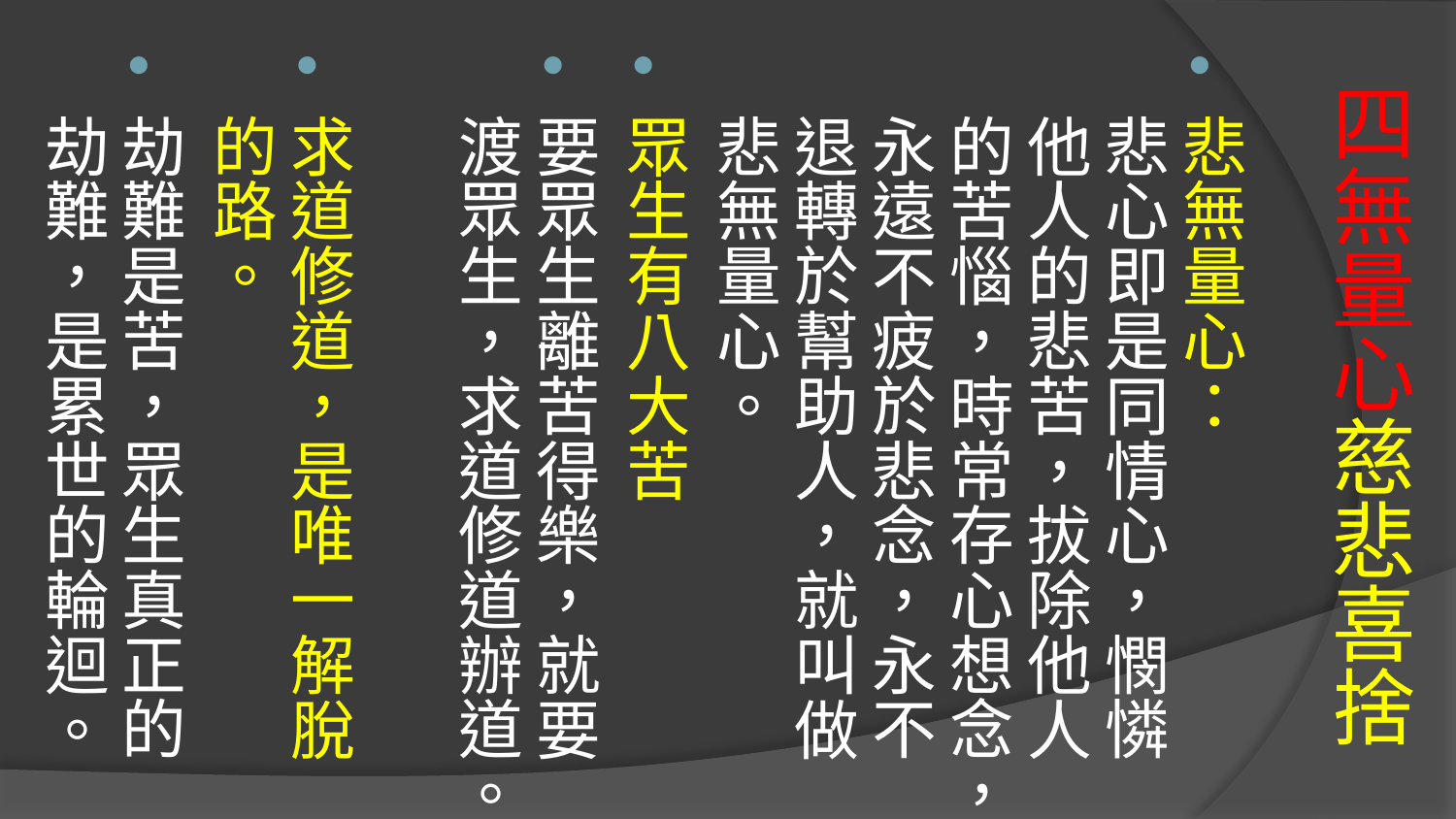

悲無量心：
悲心即是同情心，憫憐他人的悲苦，拔除他人的苦惱，時常存心想念，永遠不疲於悲念，永不退轉於幫助人，就叫做悲無量心。
眾生有八大苦
要眾生離苦得樂，就要渡眾生，求道修道辦道。
求道修道，是唯一解脫的路。
劫難是苦，眾生真正的劫難，是累世的輪迴。
# 四無量心慈悲喜捨